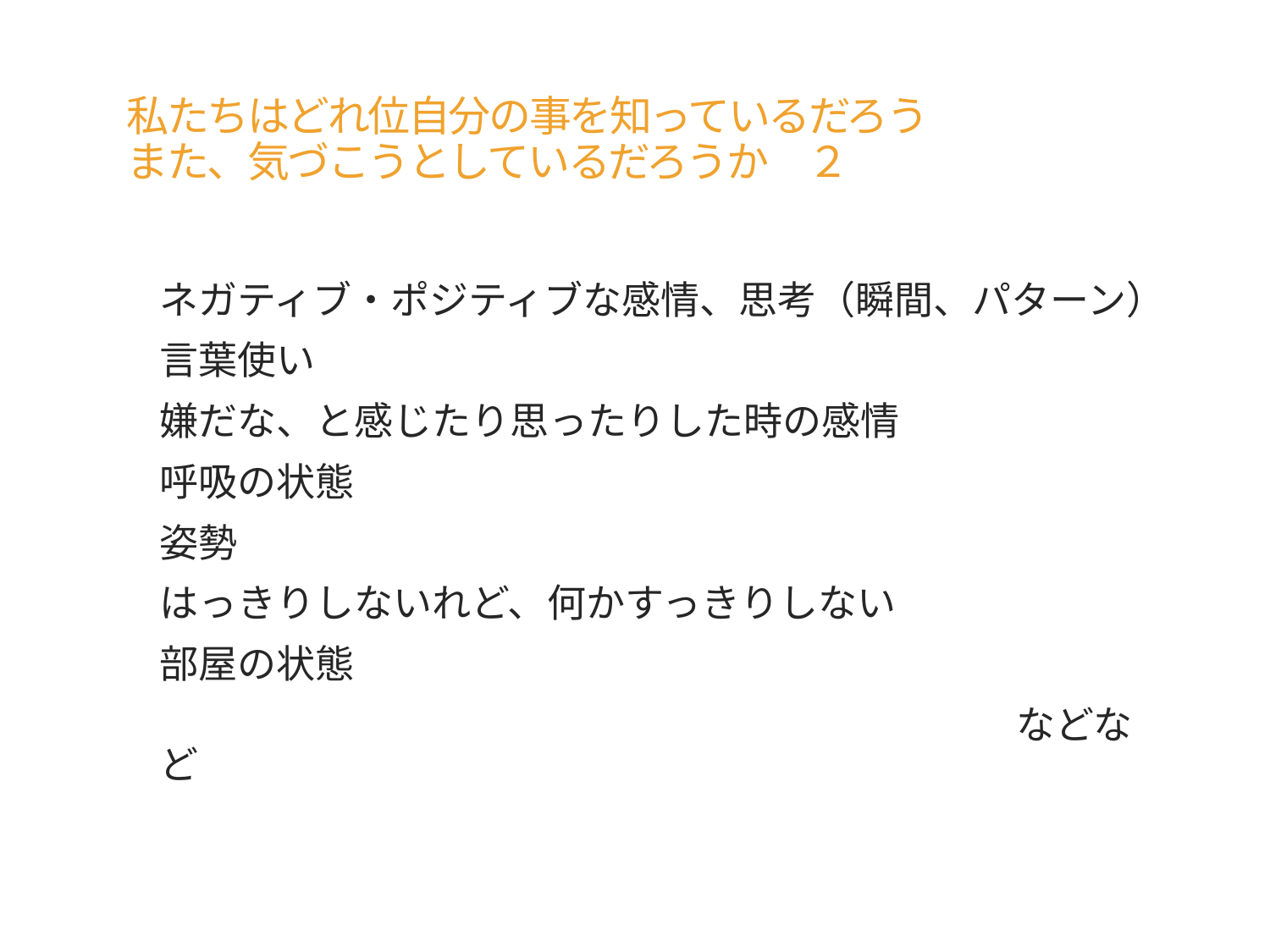

# 私たちはどれ位自分の事を知っているだろう また、気づこうとしているだろうか　２
ネガティブ・ポジティブな感情、思考（瞬間、パターン）
言葉使い
嫌だな、と感じたり思ったりした時の感情
呼吸の状態
姿勢
はっきりしないれど、何かすっきりしない
部屋の状態
　　　　　　　　　　　　　　　　　　　　　　などなど